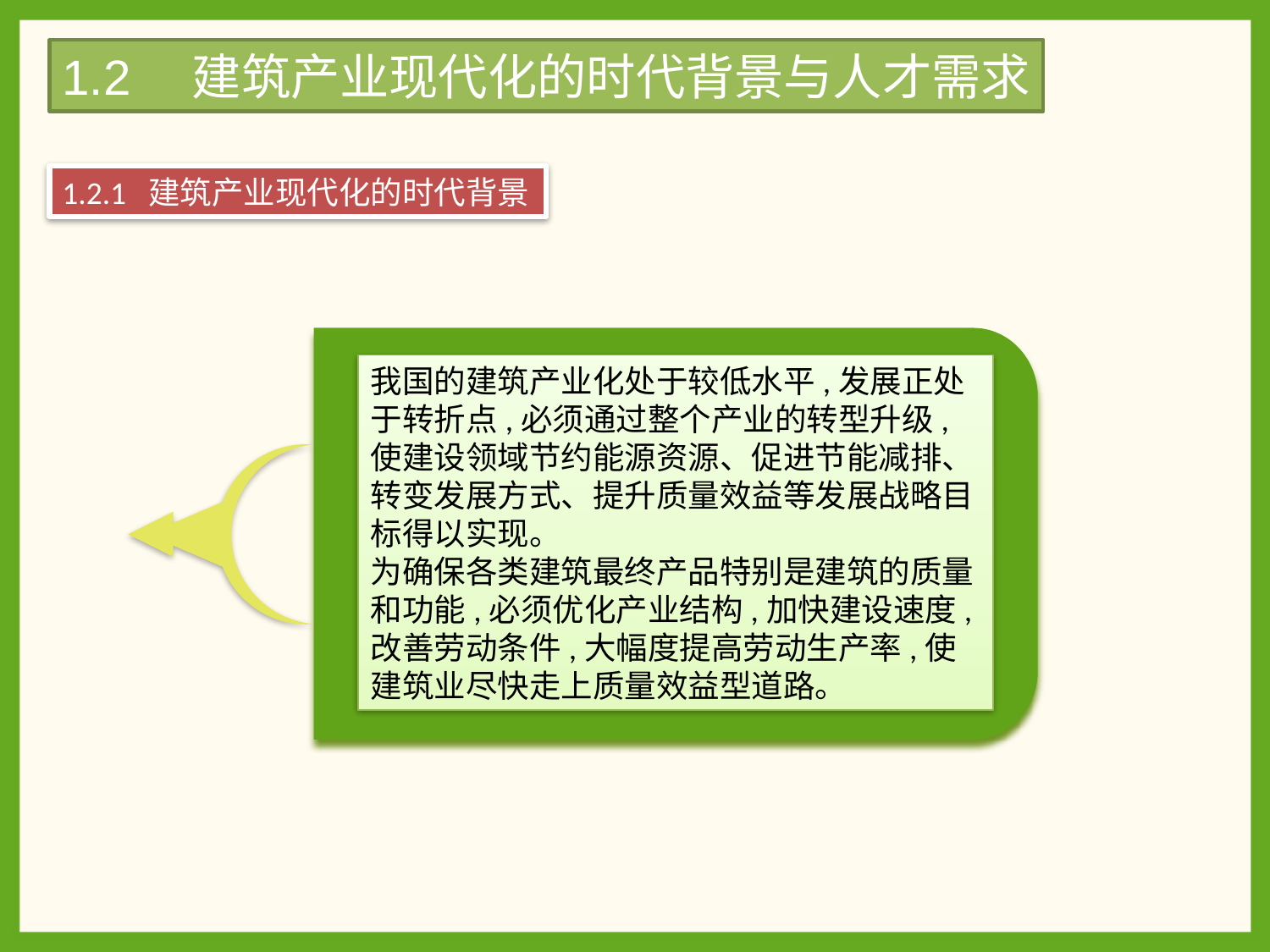

1.2　建筑产业现代化的时代背景与人才需求
1.2.1  建筑产业现代化的时代背景

点击添加文本
我国的建筑产业化处于较低水平,发展正处于转折点,必须通过整个产业的转型升级,使建设领域节约能源资源、促进节能减排、转变发展方式、提升质量效益等发展战略目标得以实现。
为确保各类建筑最终产品特别是建筑的质量和功能,必须优化产业结构,加快建设速度,改善劳动条件,大幅度提高劳动生产率,使建筑业尽快走上质量效益型道路。
点击添加文本

点击添加文本
点击添加文本